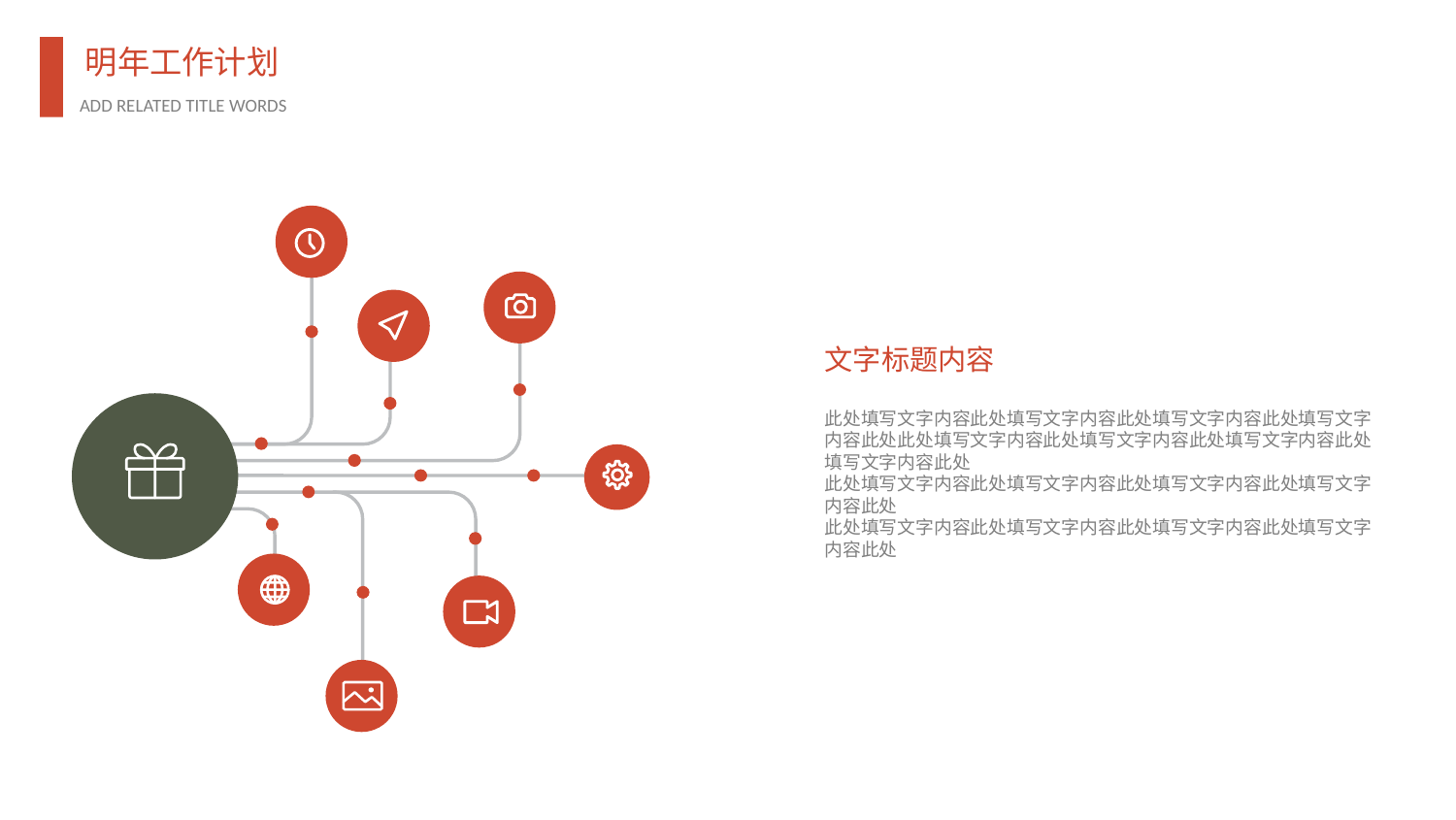

文字标题内容
此处填写文字内容此处填写文字内容此处填写文字内容此处填写文字内容此处此处填写文字内容此处填写文字内容此处填写文字内容此处填写文字内容此处
此处填写文字内容此处填写文字内容此处填写文字内容此处填写文字内容此处
此处填写文字内容此处填写文字内容此处填写文字内容此处填写文字内容此处